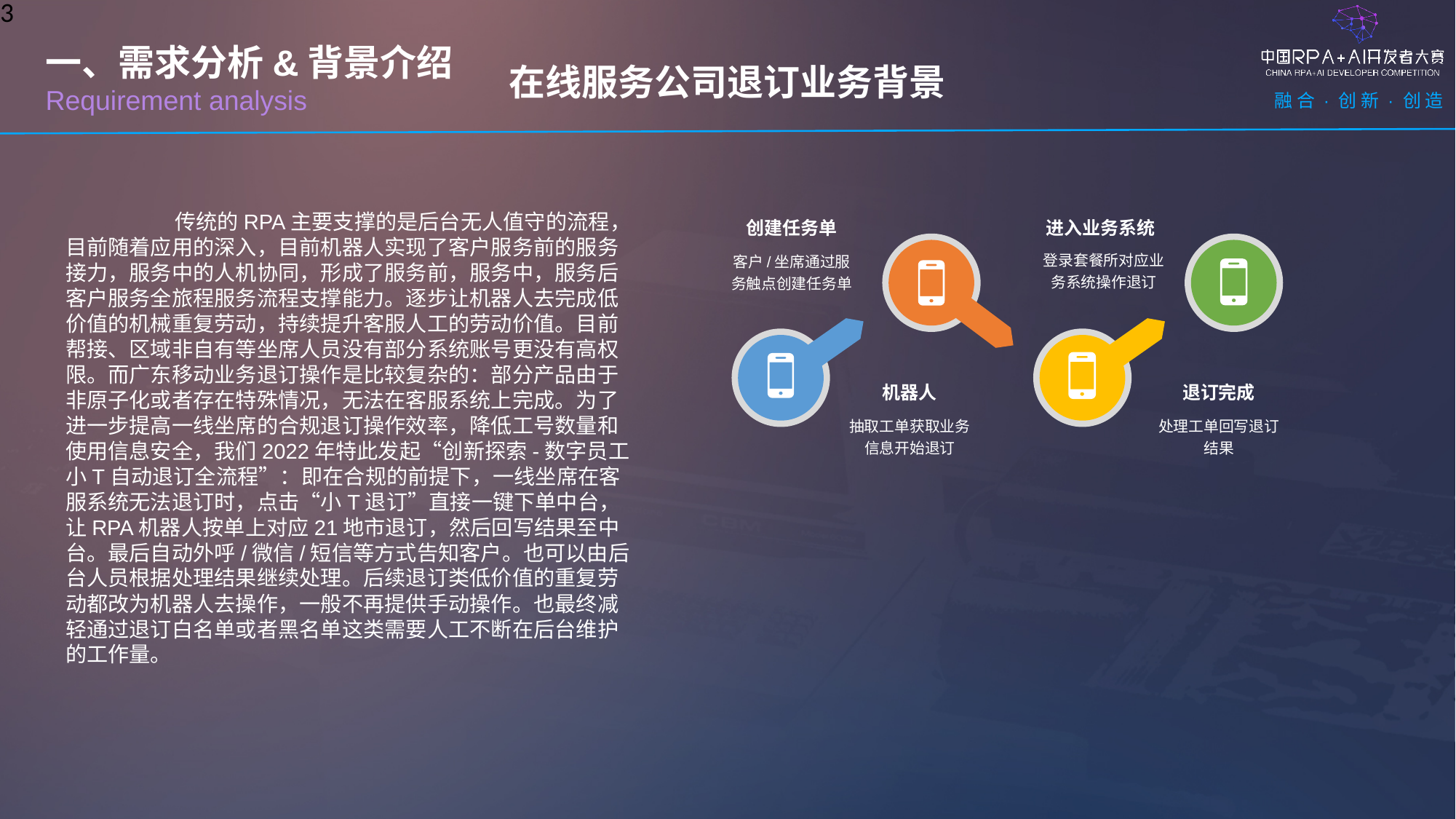

3
在线服务公司退订业务背景
一、需求分析&背景介绍
Requirement analysis
	传统的RPA主要支撑的是后台无人值守的流程，目前随着应用的深入，目前机器人实现了客户服务前的服务接力，服务中的人机协同，形成了服务前，服务中，服务后客户服务全旅程服务流程支撑能力。逐步让机器人去完成低价值的机械重复劳动，持续提升客服人工的劳动价值。目前帮接、区域非自有等坐席人员没有部分系统账号更没有高权限。而广东移动业务退订操作是比较复杂的：部分产品由于非原子化或者存在特殊情况，无法在客服系统上完成。为了进一步提高一线坐席的合规退订操作效率，降低工号数量和使用信息安全，我们2022年特此发起“创新探索-数字员工小T自动退订全流程”：即在合规的前提下，一线坐席在客服系统无法退订时，点击“小T退订”直接一键下单中台，让RPA机器人按单上对应21地市退订，然后回写结果至中台。最后自动外呼/微信/短信等方式告知客户。也可以由后台人员根据处理结果继续处理。后续退订类低价值的重复劳动都改为机器人去操作，一般不再提供手动操作。也最终减轻通过退订白名单或者黑名单这类需要人工不断在后台维护的工作量。
创建任务单
客户/坐席通过服务触点创建任务单
进入业务系统
登录套餐所对应业务系统操作退订

机器人
退订完成
抽取工单获取业务信息开始退订
处理工单回写退订结果